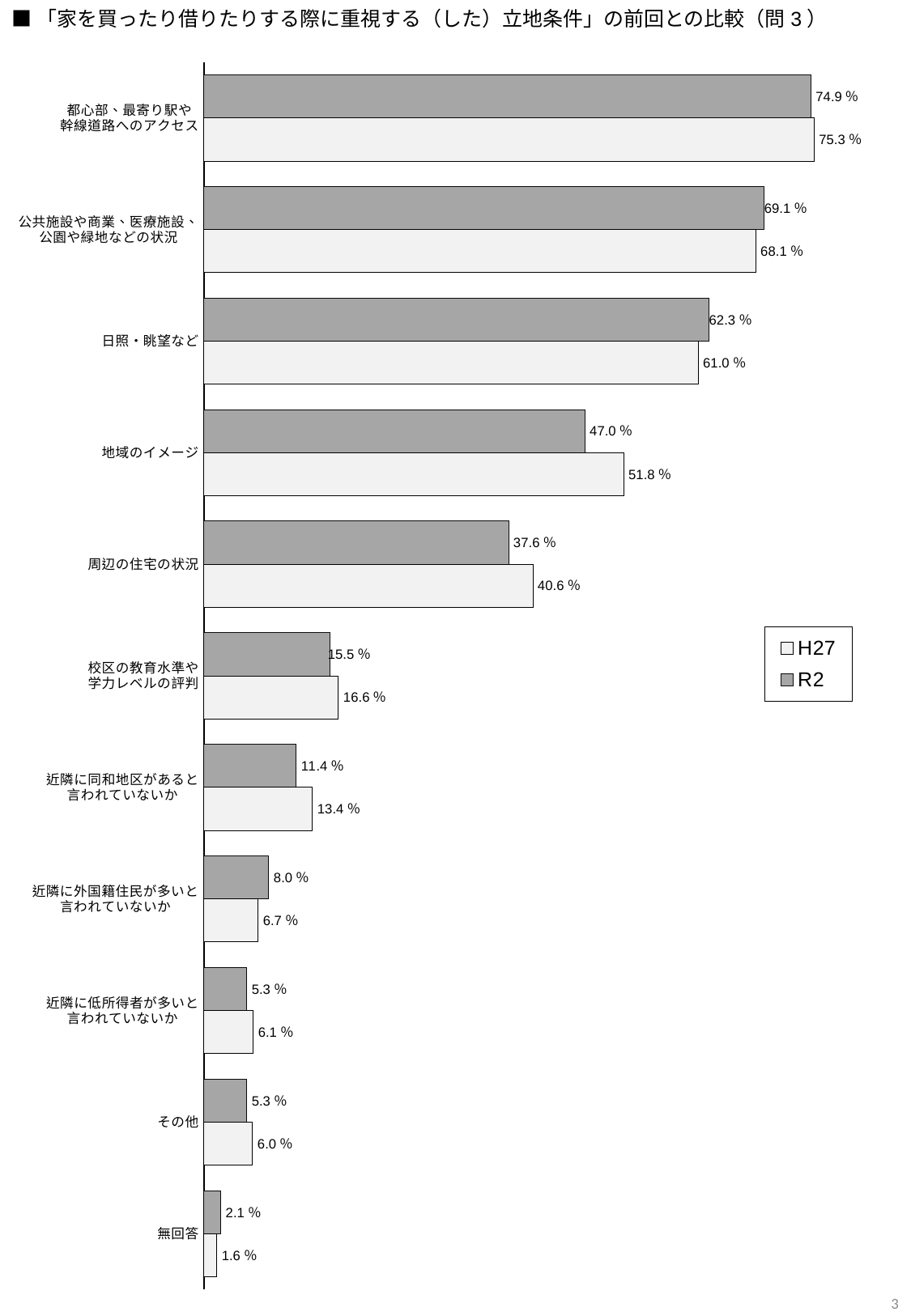

■「家を買ったり借りたりする際に重視する（した）立地条件」の前回との比較（問3）

### Chart

| Category | R2 | H27 |
|---|---|---|
| 都心部、最寄り駅や
幹線道路へのアクセス | 74.9 | 75.3 |
| 公共施設や商業、医療施設、
公園や緑地などの状況 | 69.1 | 68.1 |
| 日照・眺望など | 62.3 | 61.0 |
| 地域のイメージ | 47.0 | 51.8 |
| 周辺の住宅の状況 | 37.6 | 40.6 |
| 校区の教育水準や
学力レベルの評判 | 15.5 | 16.6 |
| 近隣に同和地区があると
言われていないか | 11.4 | 13.4 |
| 近隣に外国籍住民が多いと
言われていないか | 8.0 | 6.7 |
| 近隣に低所得者が多いと
言われていないか | 5.3 | 6.1 |
| その他 | 5.3 | 6.0 |
| 無回答 | 2.1 | 1.6 |
3